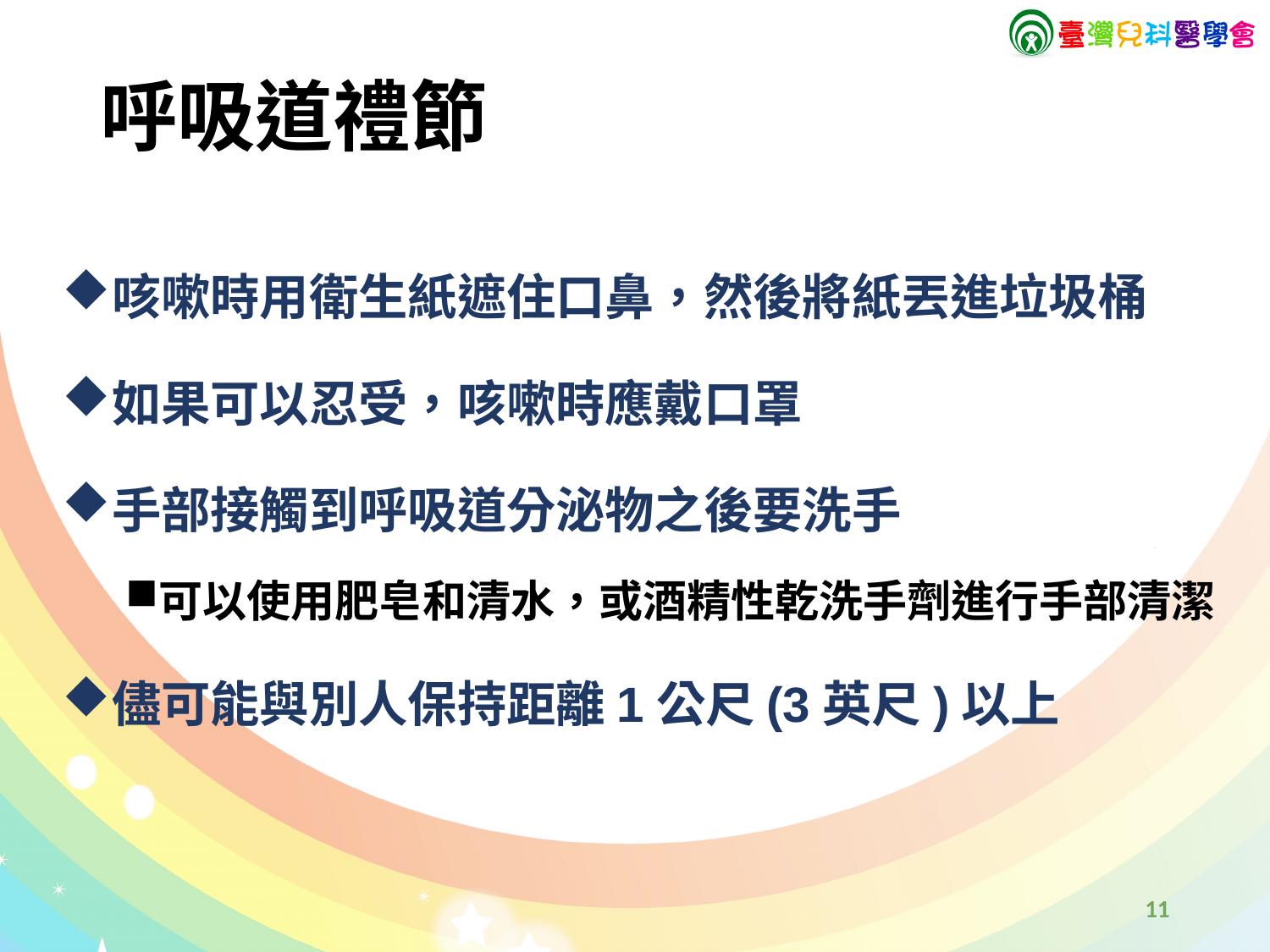

# 呼吸道禮節
咳嗽時用衛生紙遮住口鼻，然後將紙丟進垃圾桶
如果可以忍受，咳嗽時應戴口罩
手部接觸到呼吸道分泌物之後要洗手
可以使用肥皂和清水，或酒精性乾洗手劑進行手部清潔
儘可能與別人保持距離1公尺(3英尺)以上

11